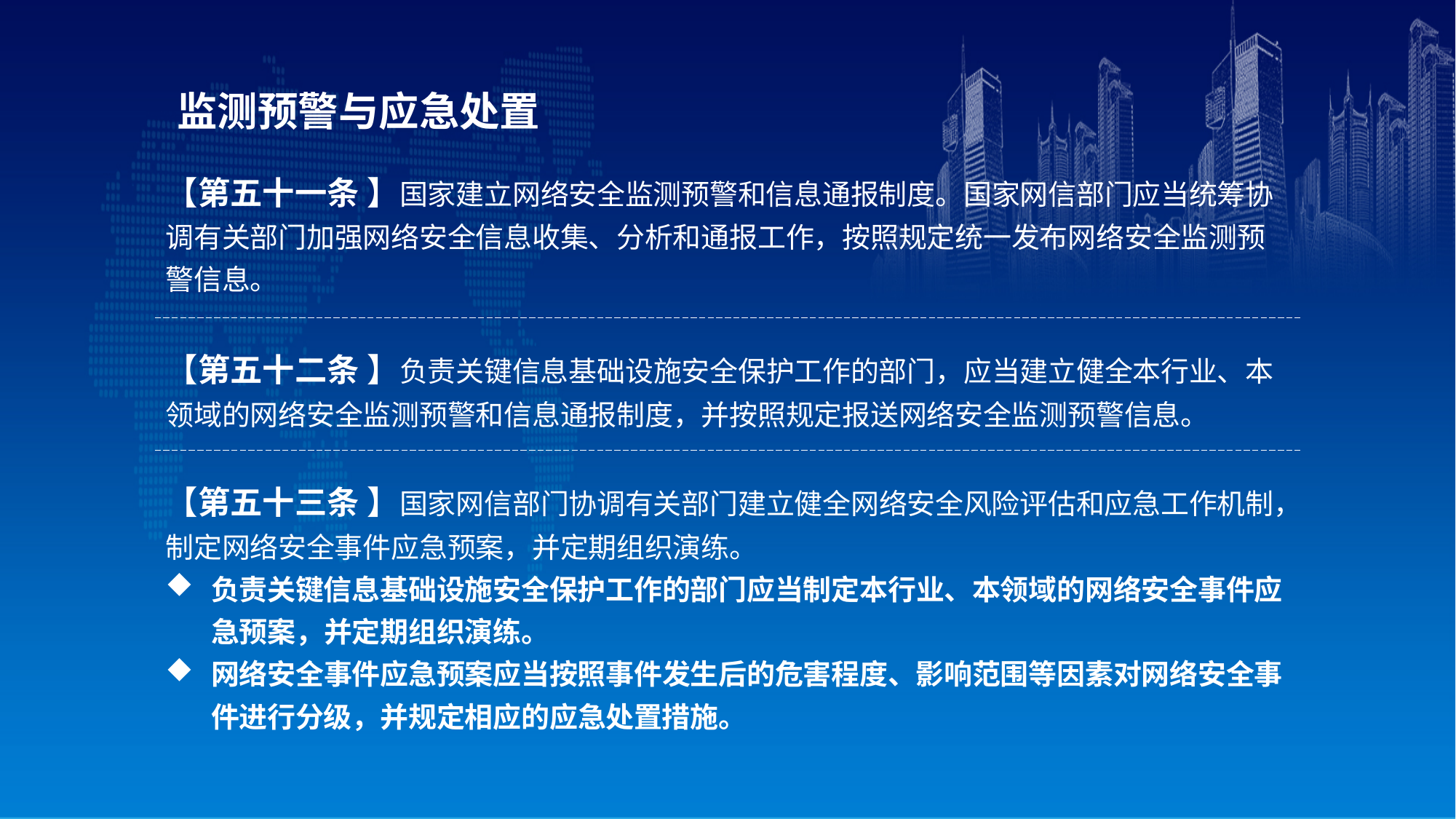

监测预警与应急处置
【第五十一条 】国家建立网络安全监测预警和信息通报制度。国家网信部门应当统筹协调有关部门加强网络安全信息收集、分析和通报工作，按照规定统一发布网络安全监测预警信息。
【第五十二条 】负责关键信息基础设施安全保护工作的部门，应当建立健全本行业、本领域的网络安全监测预警和信息通报制度，并按照规定报送网络安全监测预警信息。
【第五十三条 】国家网信部门协调有关部门建立健全网络安全风险评估和应急工作机制，制定网络安全事件应急预案，并定期组织演练。
负责关键信息基础设施安全保护工作的部门应当制定本行业、本领域的网络安全事件应急预案，并定期组织演练。
网络安全事件应急预案应当按照事件发生后的危害程度、影响范围等因素对网络安全事件进行分级，并规定相应的应急处置措施。